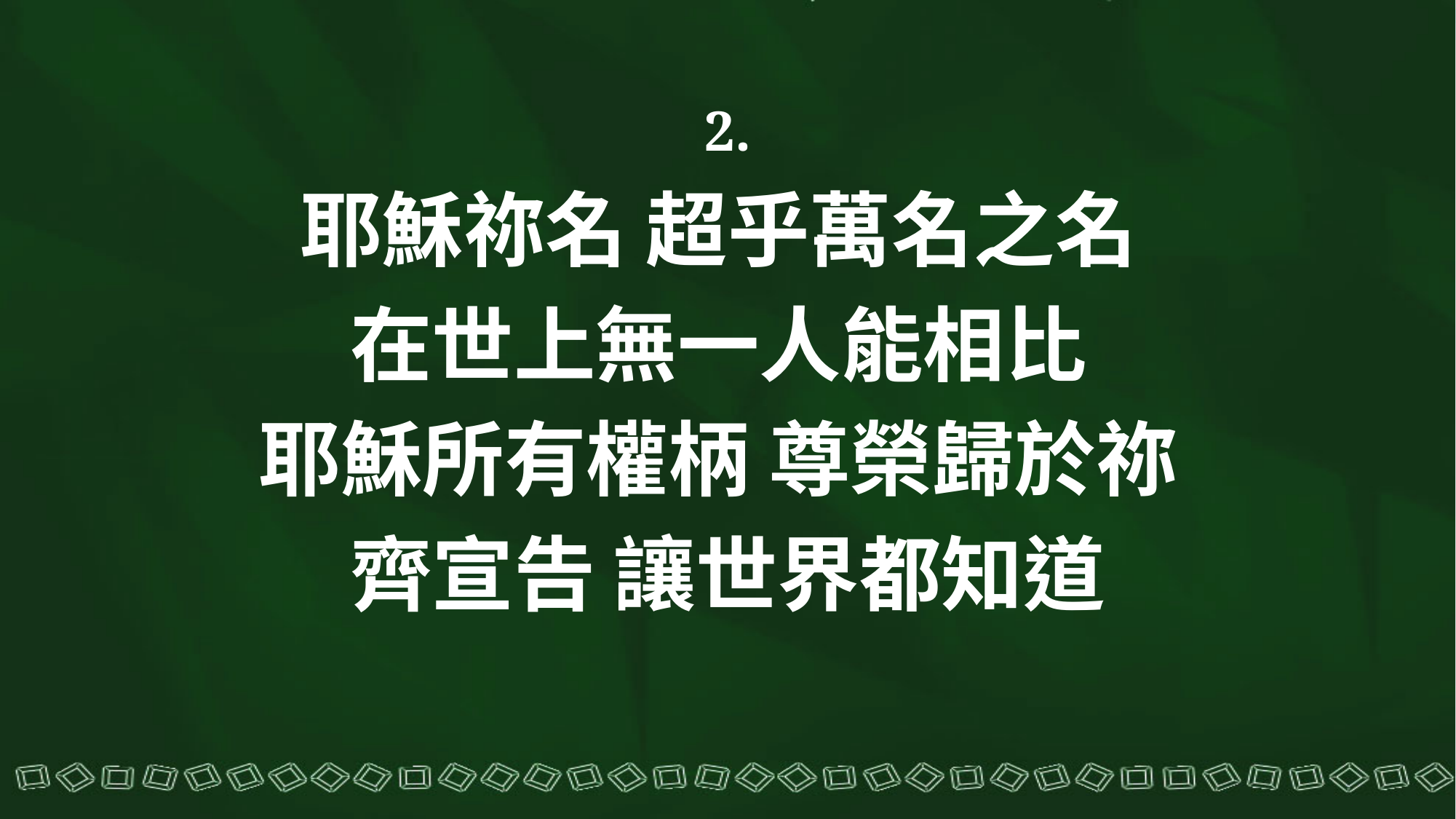

2.
耶穌祢名 超乎萬名之名
在世上無一人能相比
耶穌所有權柄 尊榮歸於祢
齊宣告 讓世界都知道